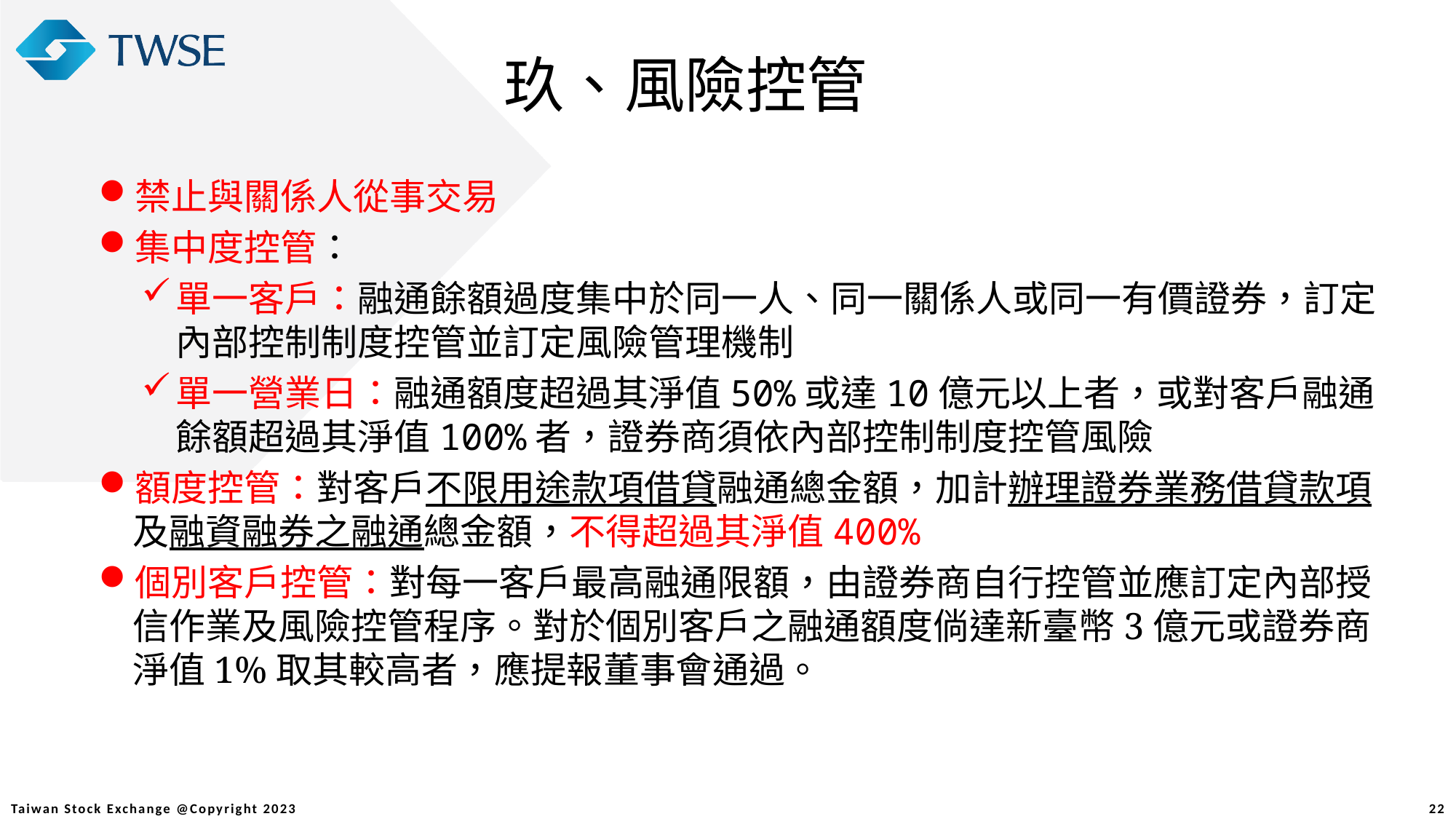

玖、風險控管
禁止與關係人從事交易
集中度控管：
單一客戶：融通餘額過度集中於同一人、同一關係人或同一有價證券，訂定內部控制制度控管並訂定風險管理機制
單一營業日：融通額度超過其淨值50%或達10億元以上者，或對客戶融通餘額超過其淨值100%者，證券商須依內部控制制度控管風險
額度控管：對客戶不限用途款項借貸融通總金額，加計辦理證券業務借貸款項及融資融券之融通總金額，不得超過其淨值400%
個別客戶控管：對每一客戶最高融通限額，由證券商自行控管並應訂定內部授信作業及風險控管程序。對於個別客戶之融通額度倘達新臺幣3億元或證券商淨值1%取其較高者，應提報董事會通過。

22